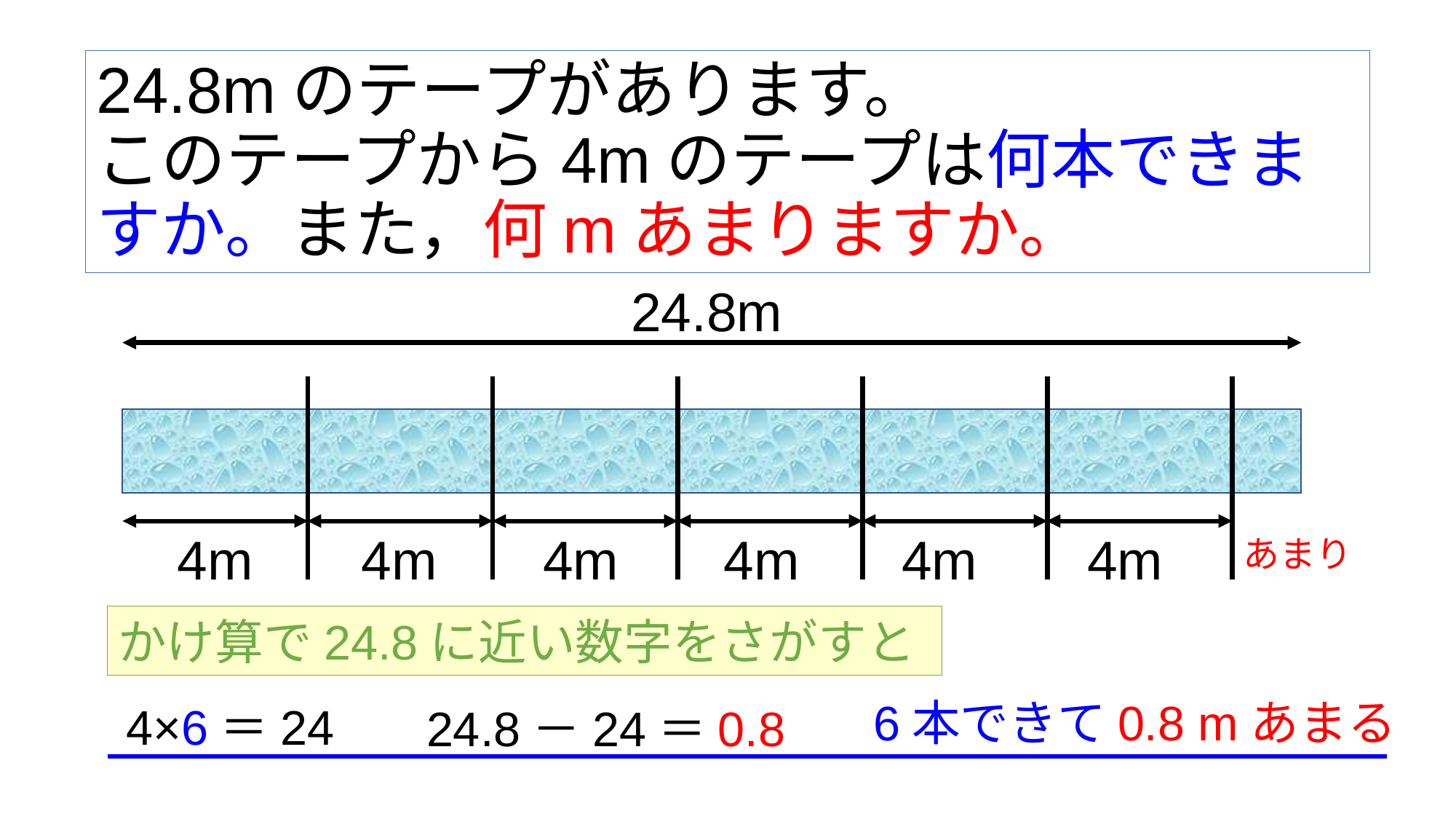

# 24.8mのテープがあります。 このテープから4mのテープは何本できますか。また，何mあまりますか。
24.8m

4m
4m
4m
4m
4m
4m
あまり
かけ算で24.8に近い数字をさがすと
6本できて0.8 mあまる
4×6＝24
24.8－24＝0.8